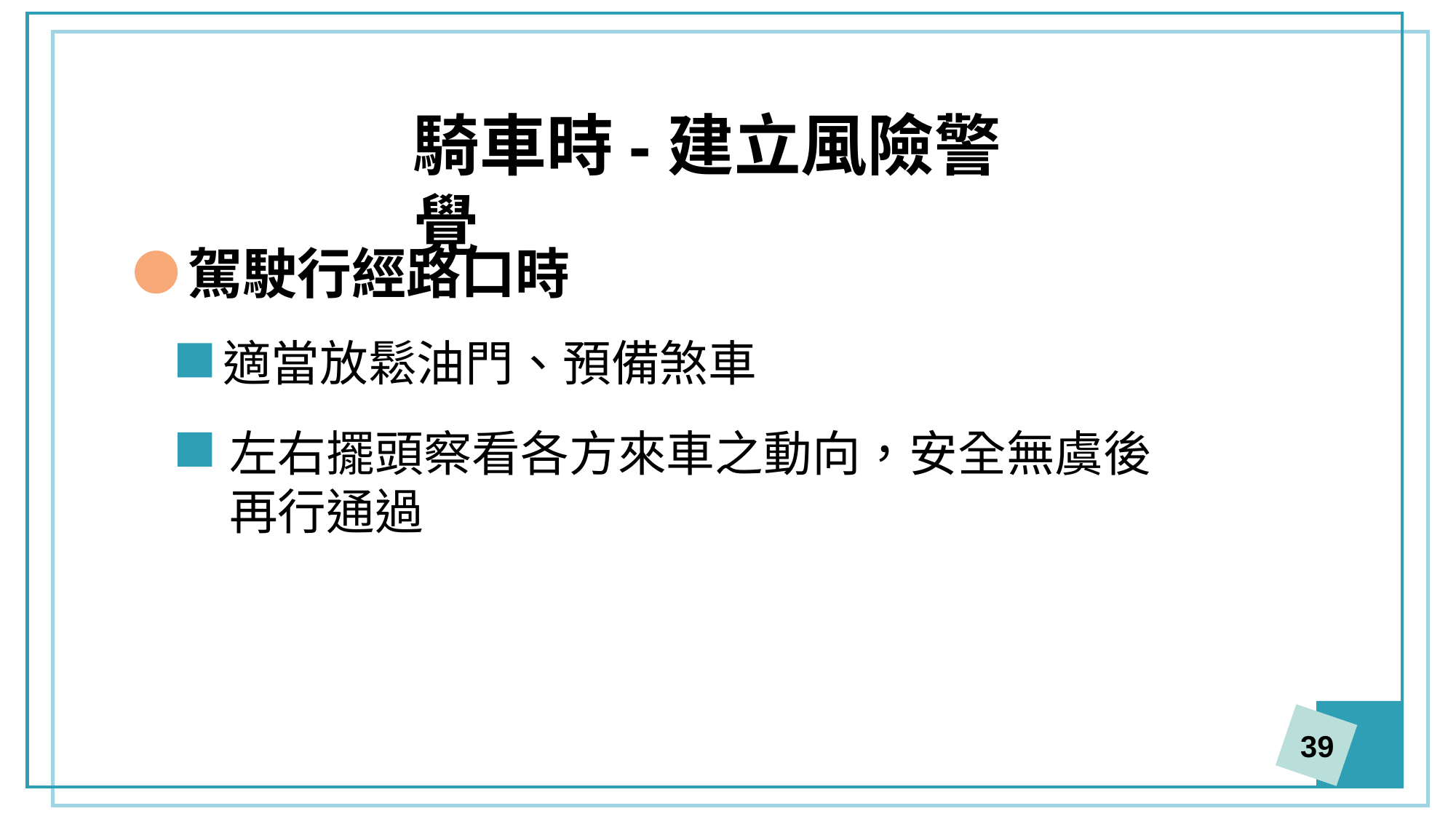

騎車時-建立風險警覺
駕駛行經路口時

適當放鬆油門、預備煞車

左右擺頭察看各方來車之動向，安全無虞後再行通過

39